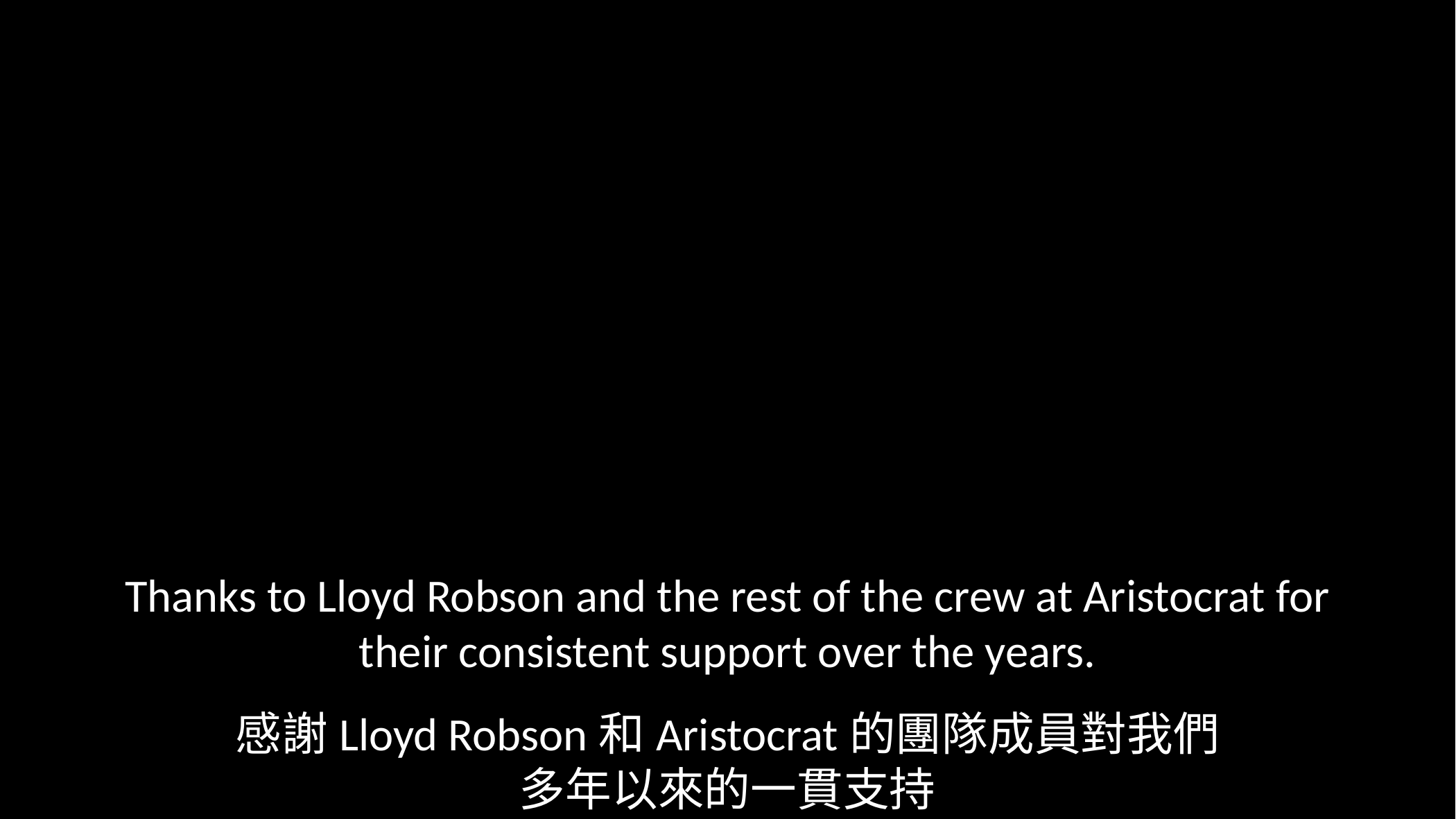

Thanks to Lloyd Robson and the rest of the crew at Aristocrat for their consistent support over the years.

感謝Lloyd Robson和Aristocrat的團隊成員對我們
多年以來的一貫支持